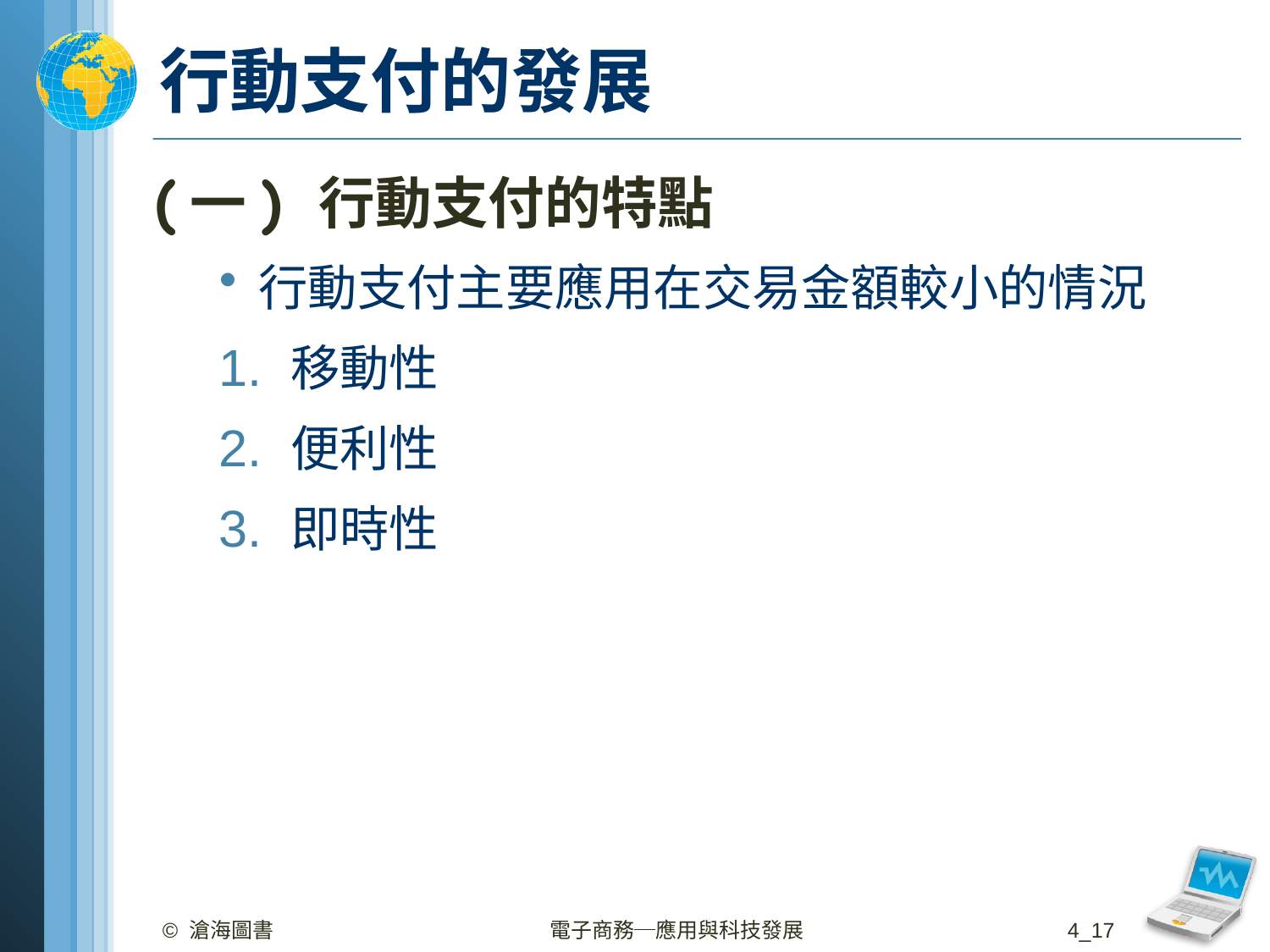

# 行動支付的發展
(一) 行動支付的特點
行動支付主要應用在交易金額較小的情況
移動性
便利性
即時性
© 滄海圖書
電子商務─應用與科技發展
4_17